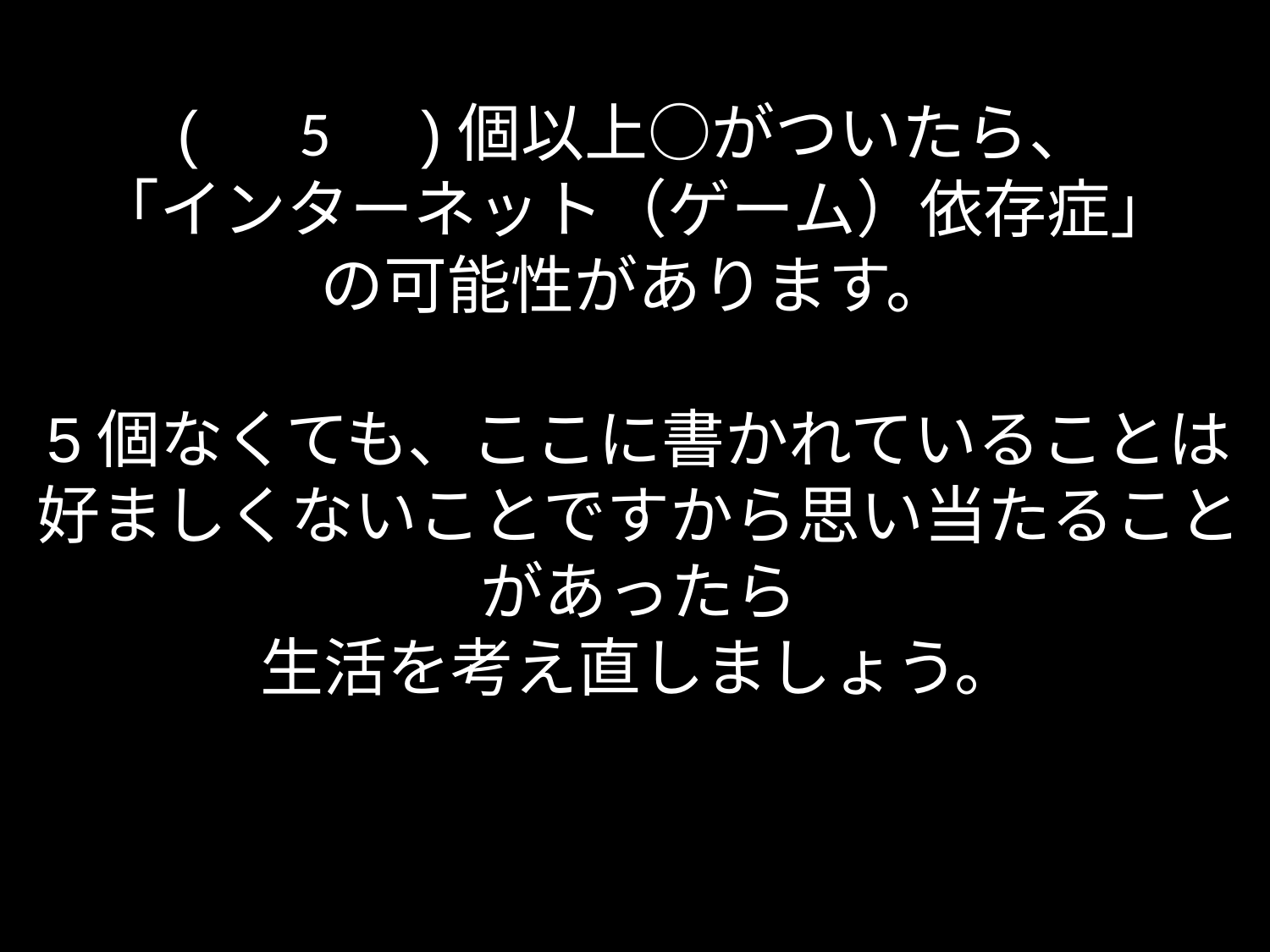

(　5　)個以上○がついたら、
「インターネット（ゲーム）依存症」
の可能性があります。
5
5個なくても、ここに書かれていることは
好ましくないことですから思い当たることがあったら
生活を考え直しましょう。